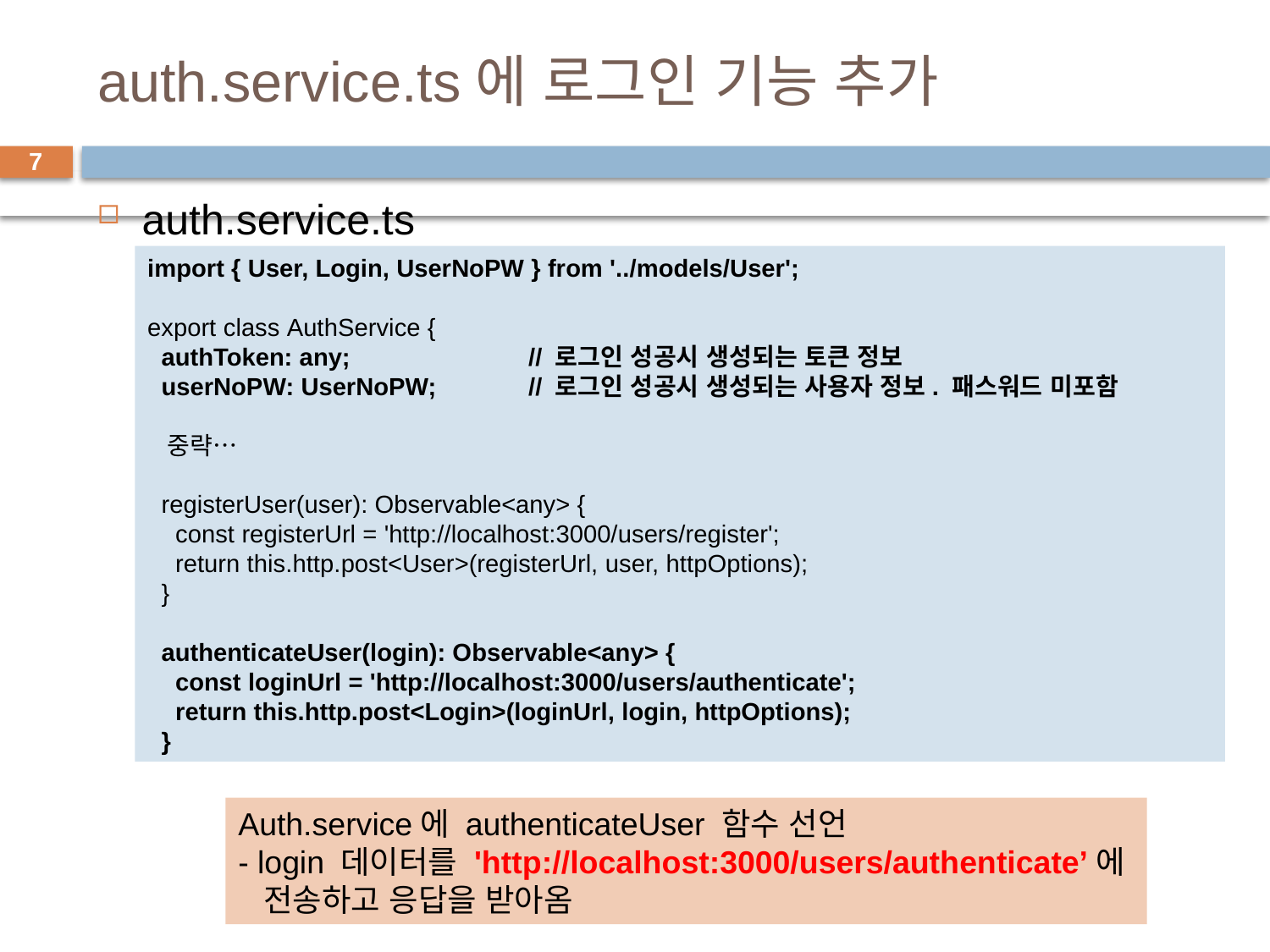

# auth.service.ts에 로그인 기능 추가
7
auth.service.ts
import { User, Login, UserNoPW } from '../models/User';

export class AuthService {
  authToken: any;         	// 로그인 성공시 생성되는 토큰 정보
  userNoPW: UserNoPW;     	// 로그인 성공시 생성되는 사용자 정보. 패스워드 미포함

  중략…

  registerUser(user): Observable<any> {
    const registerUrl = 'http://localhost:3000/users/register';
    return this.http.post<User>(registerUrl, user, httpOptions);
  }
  authenticateUser(login): Observable<any> {
    const loginUrl = 'http://localhost:3000/users/authenticate';
    return this.http.post<Login>(loginUrl, login, httpOptions);
  }
Auth.service에 authenticateUser 함수 선언
- login 데이터를 'http://localhost:3000/users/authenticate’에
  전송하고 응답을 받아옴